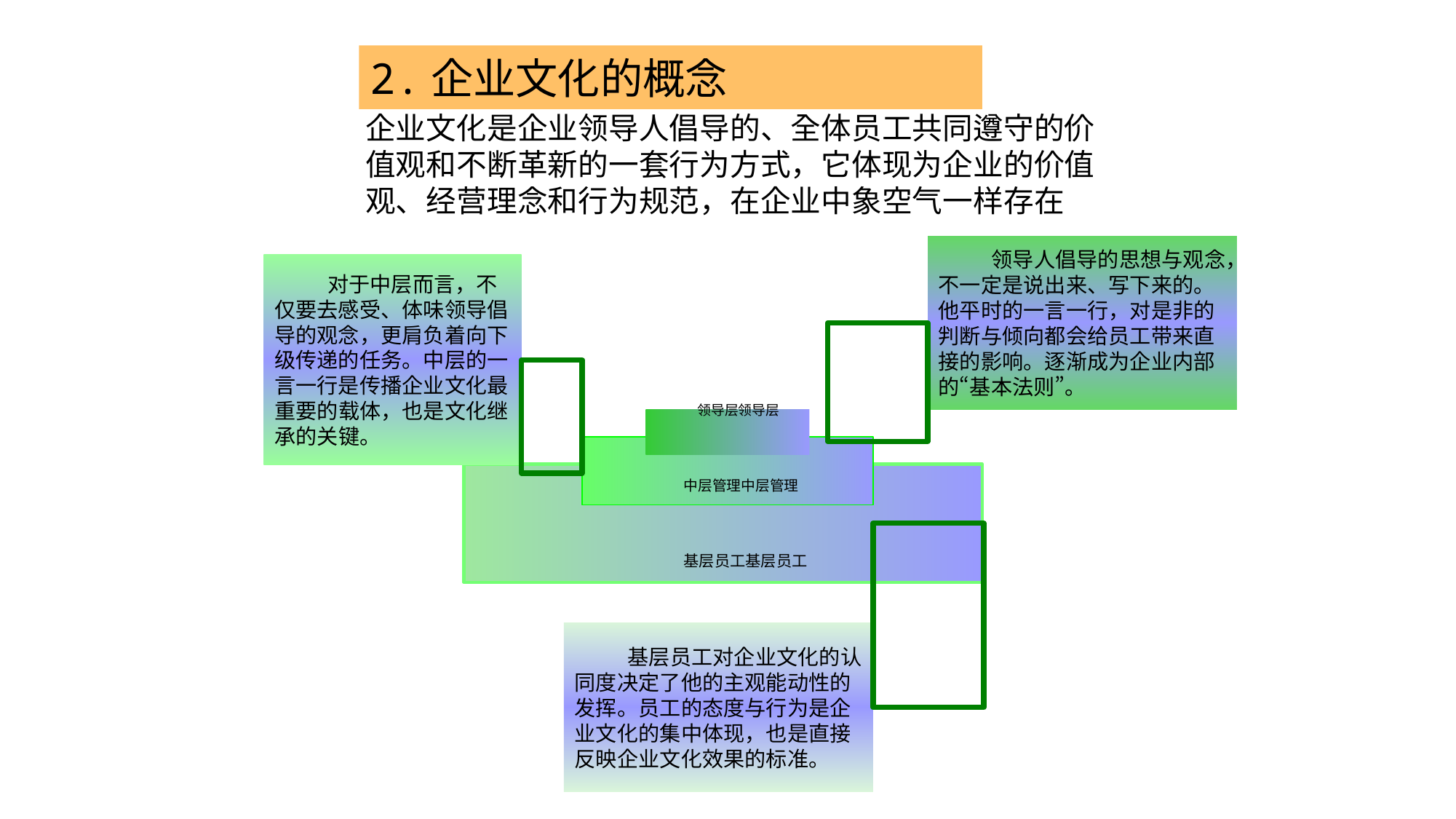

2.企业文化的概念
企业文化是企业领导人倡导的、全体员工共同遵守的价值观和不断革新的一套行为方式，它体现为企业的价值观、经营理念和行为规范，在企业中象空气一样存在

        领导人倡导的思想与观念，不一定是说出来、写下来的。他平时的一言一行，对是非的判断与倾向都会给员工带来直接的影响。逐渐成为企业内部的“基本法则”。
        对于中层而言，不仅要去感受、体味领导倡导的观念，更肩负着向下级传递的任务。中层的一言一行是传播企业文化最重要的载体，也是文化继承的关键。

领导层领导层

中层管理中层管理

基层员工基层员工
        基层员工对企业文化的认同度决定了他的主观能动性的发挥。员工的态度与行为是企业文化的集中体现，也是直接反映企业文化效果的标准。